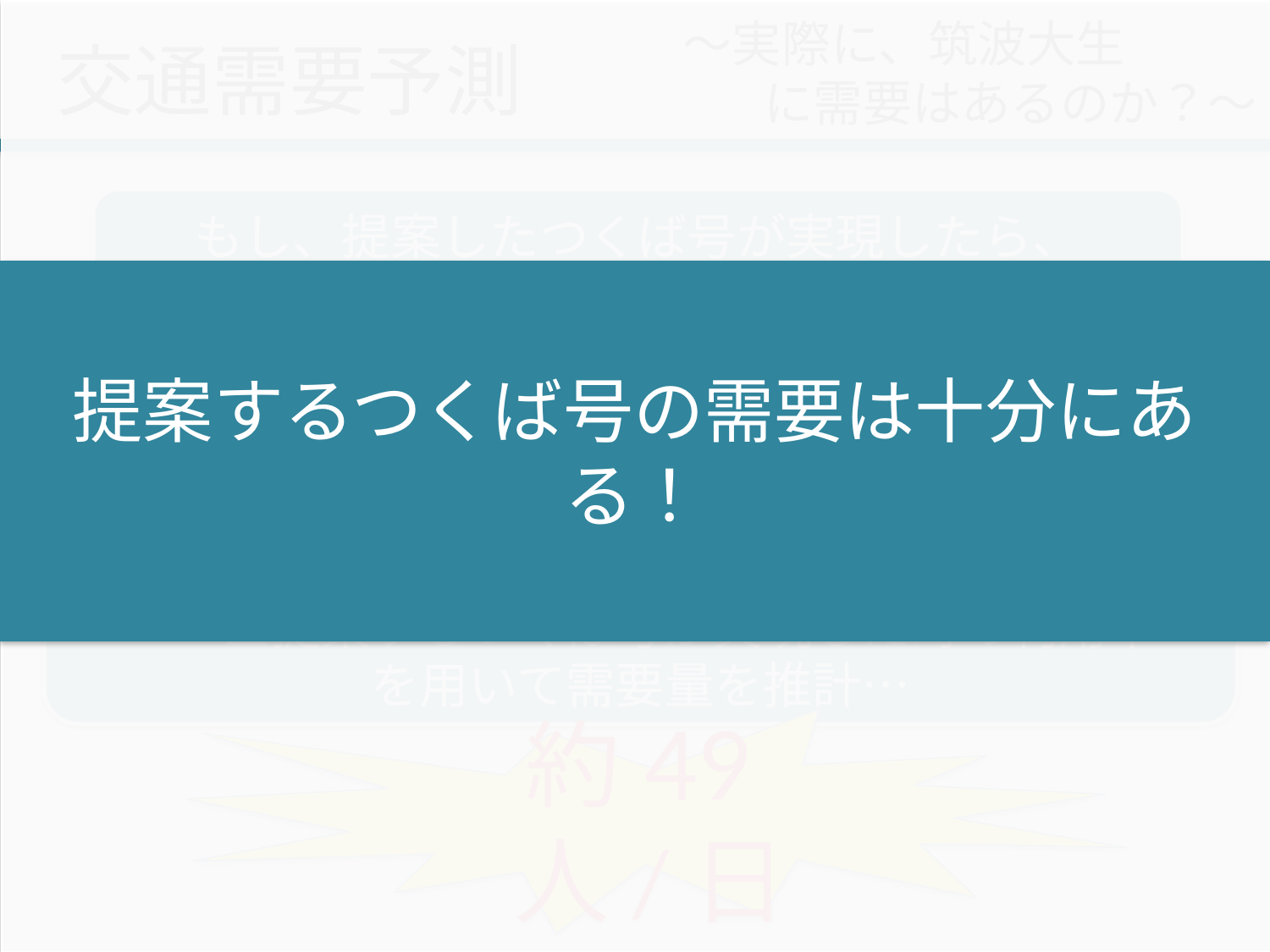

提案するつくば号の需要は十分にある！
〜実際に、筑波大生
に需要はあるのか？〜
# 交通需要予測

もし、提案したつくば号が実現したら、
筑波大生は一体何人が一日に利用するのか？

講義データのみを用いて推計…
 ■22:40以降の筑波大方面への帰宅頻度　　　　　　　■提案するつくば号が実現した時の利用率
を用いて需要量を推計…
約49人/日